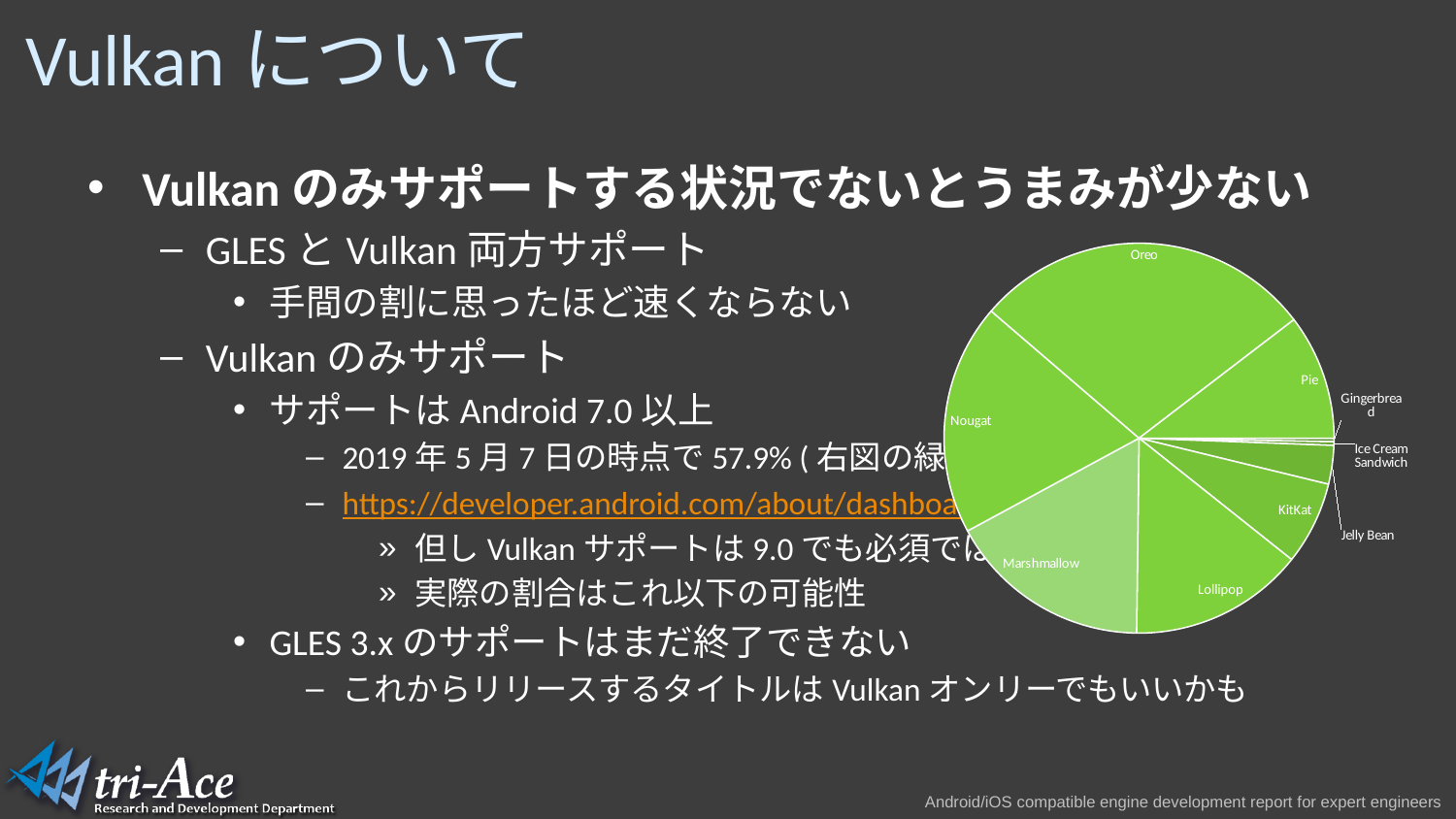

# Vulkanについて
Vulkanのみサポートする状況でないとうまみが少ない
GLESとVulkan両方サポート
手間の割に思ったほど速くならない
Vulkanのみサポート
サポートはAndroid 7.0以上
2019年5月7日の時点で57.9% (右図の緑)
https://developer.android.com/about/dashboards
但しVulkanサポートは9.0でも必須ではない
実際の割合はこれ以下の可能性
GLES 3.xのサポートはまだ終了できない
これからリリースするタイトルはVulkanオンリーでもいいかも

### Chart

| Category | OS8.0以上の割合 |
|---|---|
| Gingerbread | 0.3 |
| Ice Cream Sandwich | 0.3 |
| Jelly Bean | 3.2 |
| KitKat | 6.9 |
| Lollipop | 14.5 |
| Marshmallow | 16.9 |
| Nougat | 19.2 |
| Oreo | 28.3 |
| Pie | 10.4 |